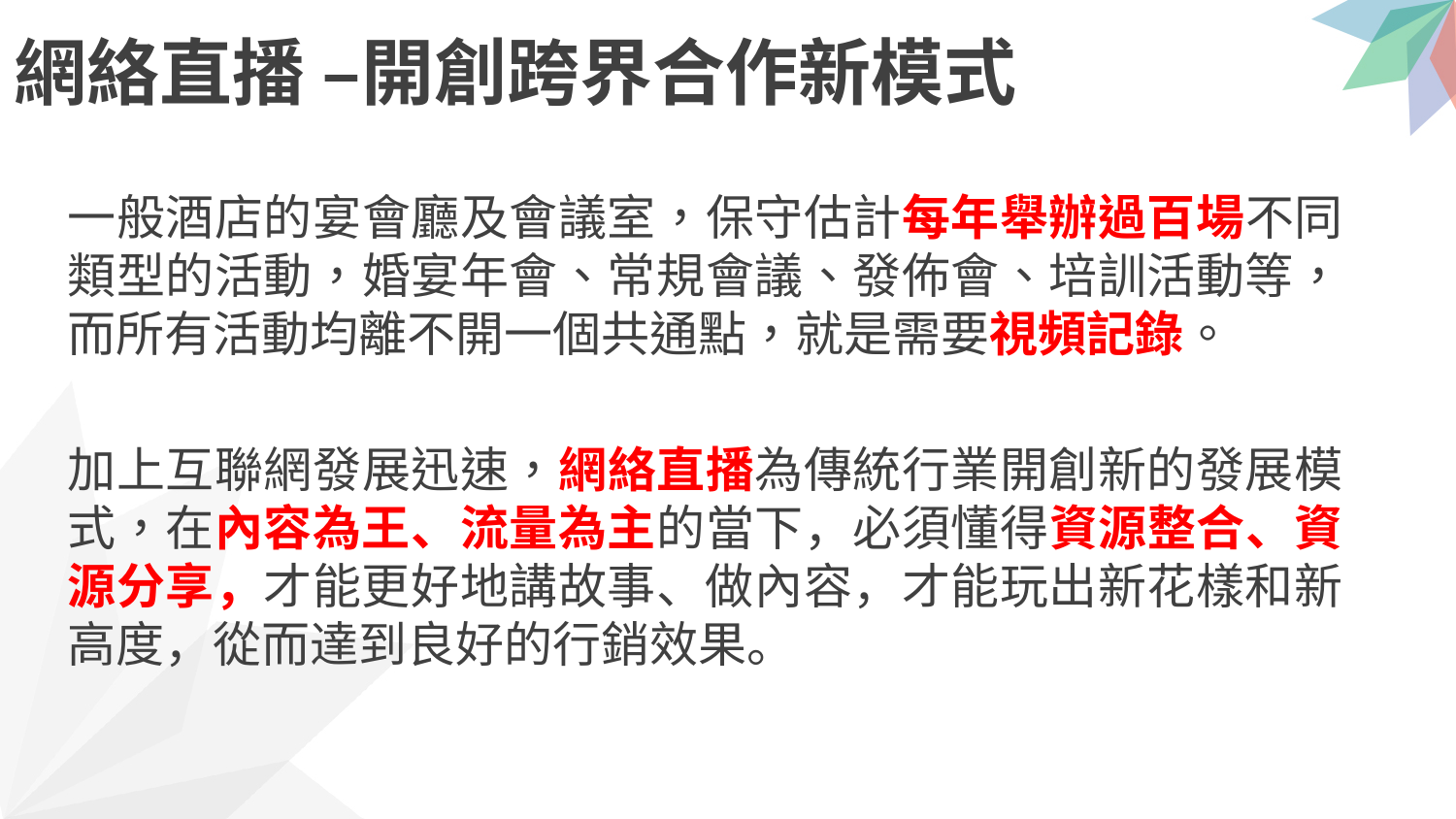

# 網絡直播 –開創跨界合作新模式
一般酒店的宴會廳及會議室，保守估計每年舉辦過百場不同類型的活動，婚宴年會、常規會議、發佈會、培訓活動等，而所有活動均離不開一個共通點，就是需要視頻記錄。

加上互聯網發展迅速，網絡直播為傳統行業開創新的發展模式，在內容為王、流量為主的當下，必須懂得資源整合、資源分享，才能更好地講故事、做內容，才能玩出新花樣和新高度，從而達到良好的行銷效果。